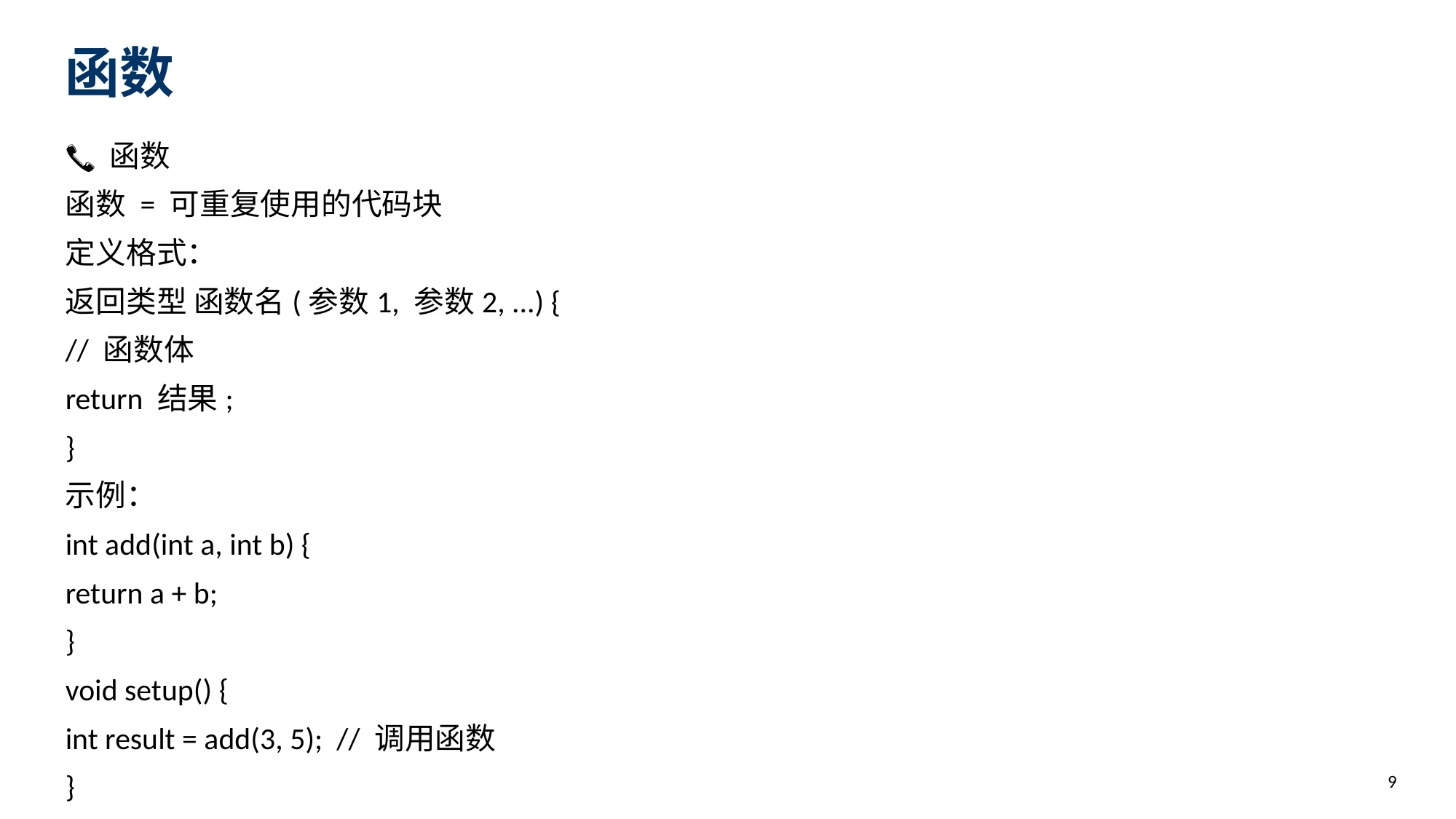

函数
📞 函数
函数 = 可重复使用的代码块
定义格式：
返回类型 函数名(参数1, 参数2, ...) {
// 函数体
return 结果;
}
示例：
int add(int a, int b) {
return a + b;
}
void setup() {
int result = add(3, 5);  // 调用函数
}
示例：循迹小车控制函数
void motorForward() {
digitalWrite(M1_IN1, HIGH);
digitalWrite(M1_IN2, LOW);
digitalWrite(M2_IN1, HIGH);
digitalWrite(M2_IN2, LOW);
}
void motorTurnLeft() {
digitalWrite(M1_IN1, LOW);
digitalWrite(M1_IN2, LOW);
digitalWrite(M2_IN1, HIGH);
digitalWrite(M2_IN2, LOW);
}
void motorStop() {
digitalWrite(M1_IN1, LOW);
digitalWrite(M1_IN2, LOW);
digitalWrite(M2_IN1, LOW);
digitalWrite(M2_IN2, LOW);
}
📌 函数的好处：
• 代码复用（写一次，用多次）
• 结构清晰（每个功能一个函数）
• 易于调试（问题定位快）
9